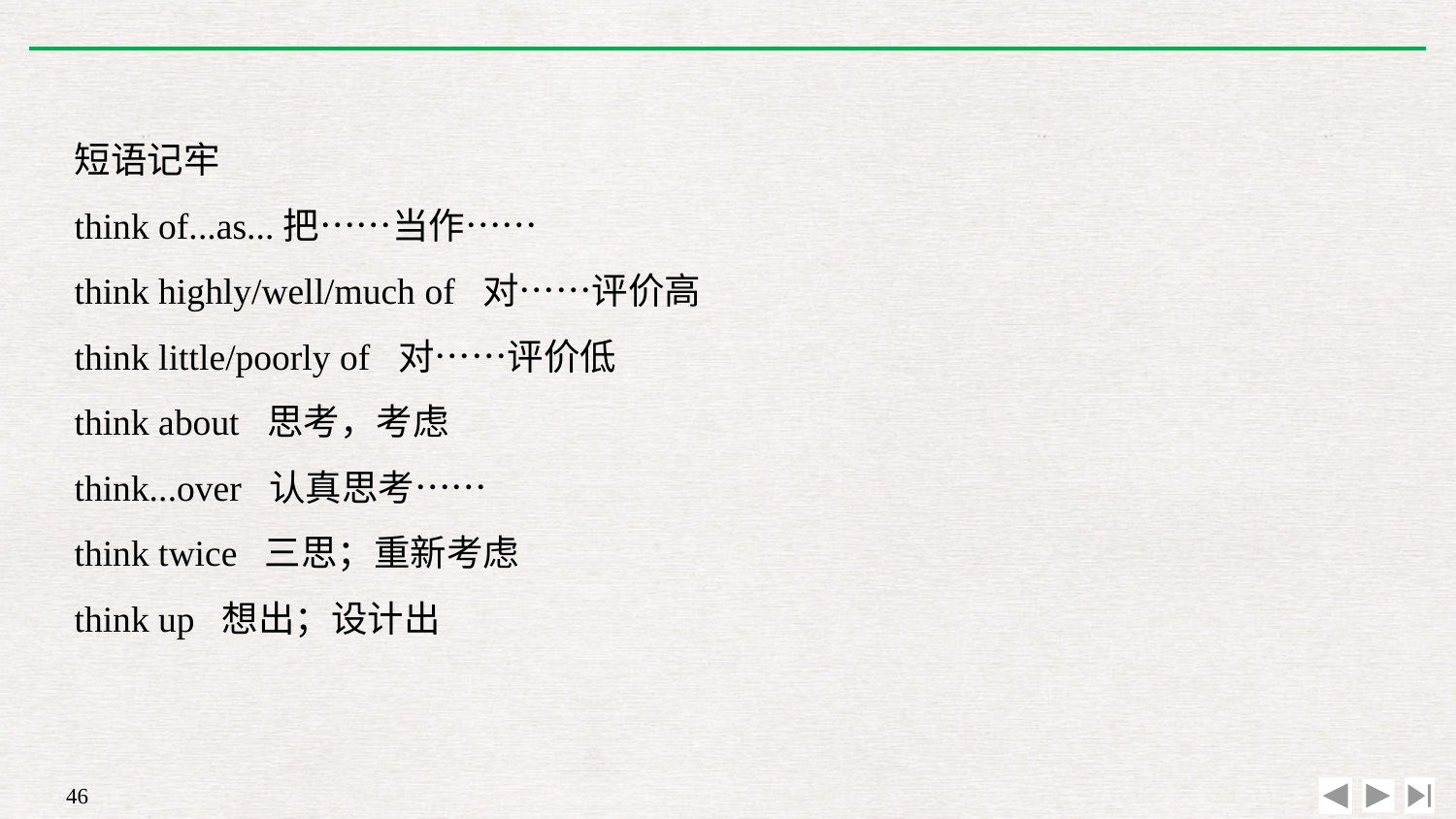

短语记牢
think of...as...把……当作……
think highly/well/much of  对……评价高
think little/poorly of  对……评价低
think about  思考，考虑
think...over  认真思考……
think twice  三思；重新考虑
think up  想出；设计出